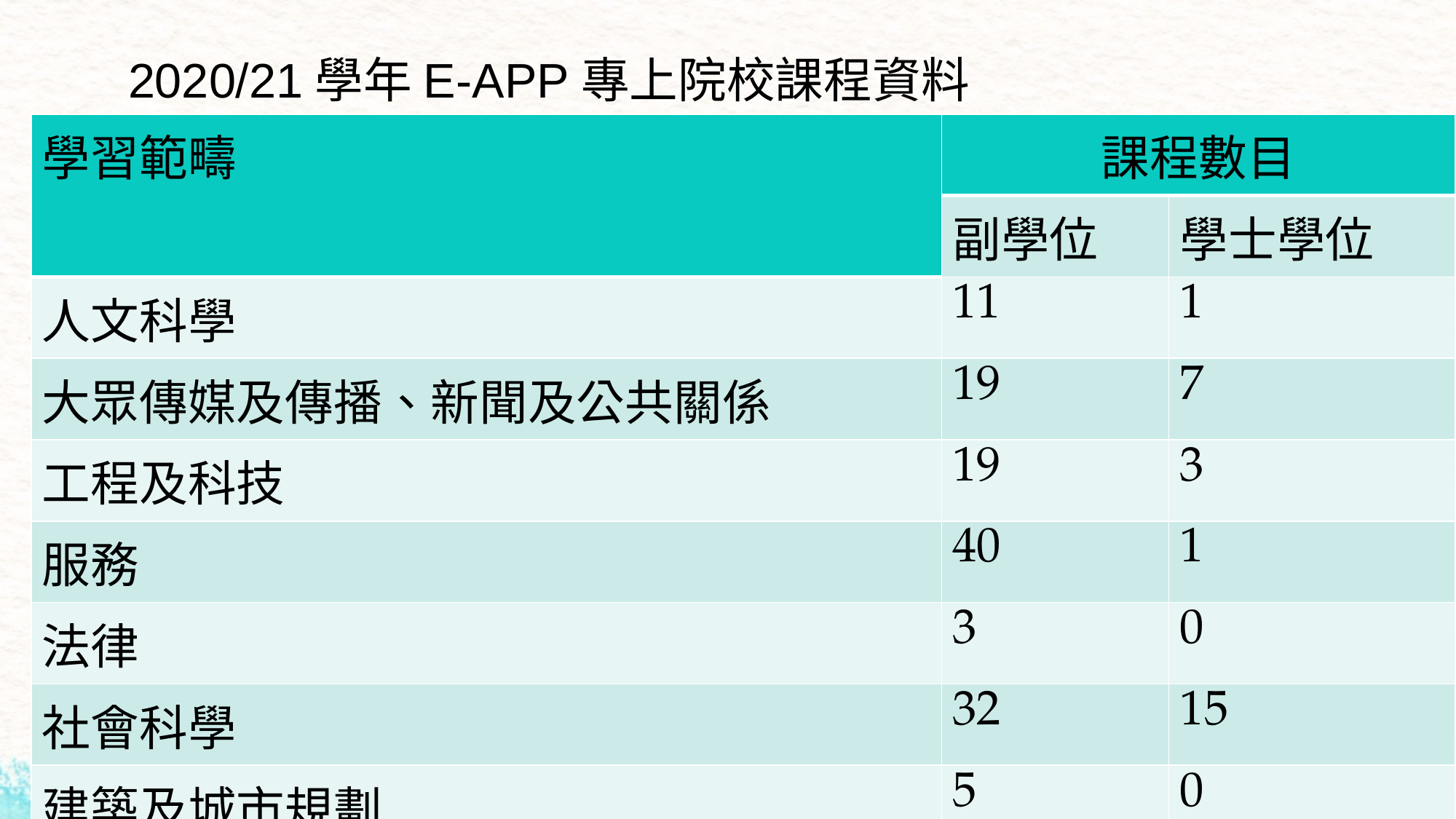

# 2020/21學年E-APP專上院校課程資料
| 學習範疇 | 課程數目 |  |
| --- | --- | --- |
|  | 副學位 | 學士學位 |
| 人文科學 | 11 | 1 |
| 大眾傳媒及傳播、新聞及公共關係 | 19 | 7 |
| 工程及科技 | 19 | 3 |
| 服務 | 40 | 1 |
| 法律 | 3 | 0 |
| 社會科學 | 32 | 15 |
| 建築及城市規劃 | 5 | 0 |
| 商業及管理 | 72 | 29 |